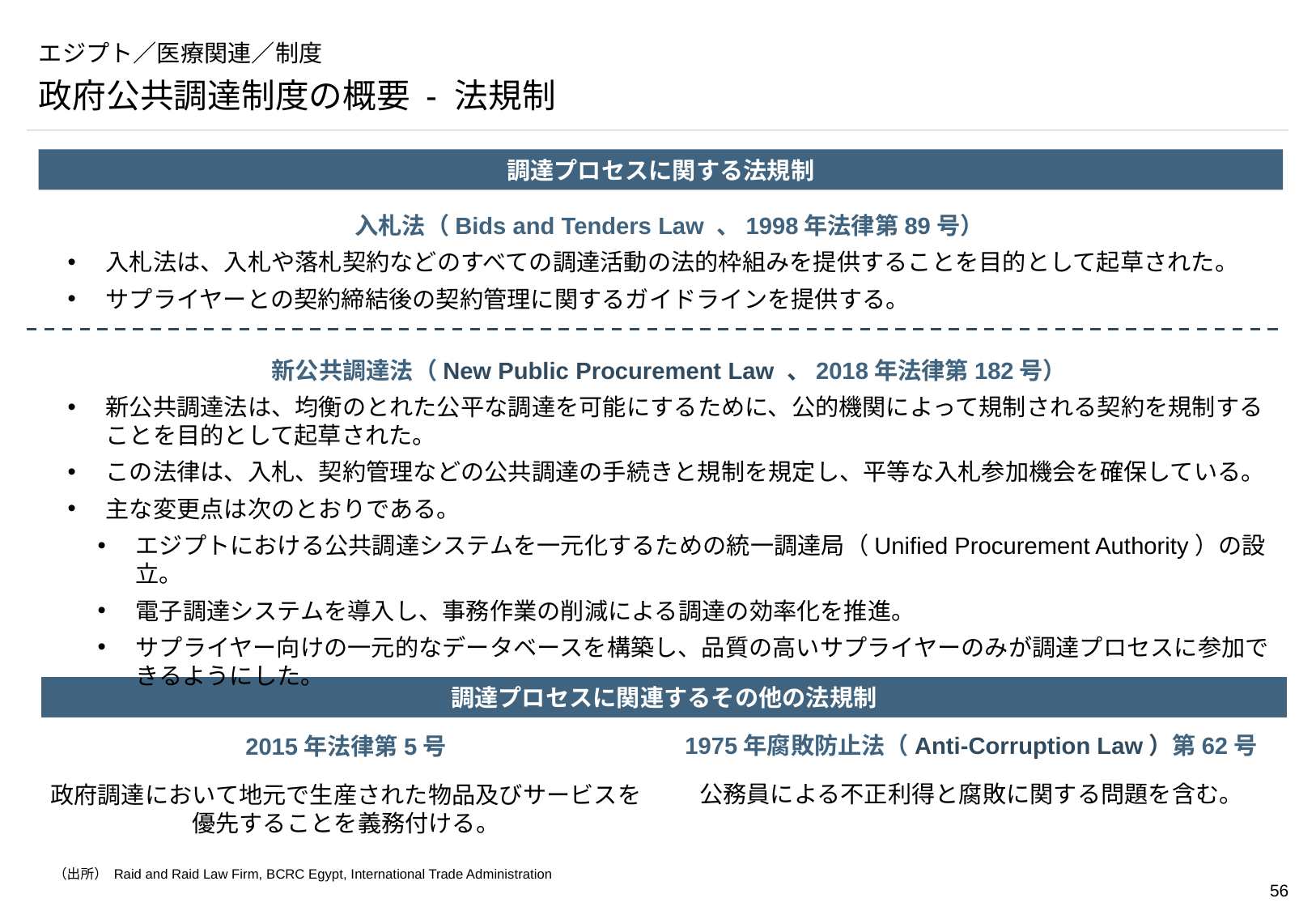

# エジプト／医療関連／制度
政府公共調達制度の概要 - 法規制
調達プロセスに関する法規制
入札法（Bids and Tenders Law 、1998年法律第89号）
入札法は、入札や落札契約などのすべての調達活動の法的枠組みを提供することを目的として起草された。
サプライヤーとの契約締結後の契約管理に関するガイドラインを提供する。
新公共調達法（New Public Procurement Law 、2018年法律第182号）
新公共調達法は、均衡のとれた公平な調達を可能にするために、公的機関によって規制される契約を規制することを目的として起草された。
この法律は、入札、契約管理などの公共調達の手続きと規制を規定し、平等な入札参加機会を確保している。
主な変更点は次のとおりである。
エジプトにおける公共調達システムを一元化するための統一調達局（Unified Procurement Authority）の設立。
電子調達システムを導入し、事務作業の削減による調達の効率化を推進。
サプライヤー向けの一元的なデータベースを構築し、品質の高いサプライヤーのみが調達プロセスに参加できるようにした。
調達プロセスに関連するその他の法規制
1975年腐敗防止法（Anti-Corruption Law）第62号
公務員による不正利得と腐敗に関する問題を含む。
2015年法律第5号
政府調達において地元で生産された物品及びサービスを優先することを義務付ける。
（出所） Raid and Raid Law Firm, BCRC Egypt, International Trade Administration